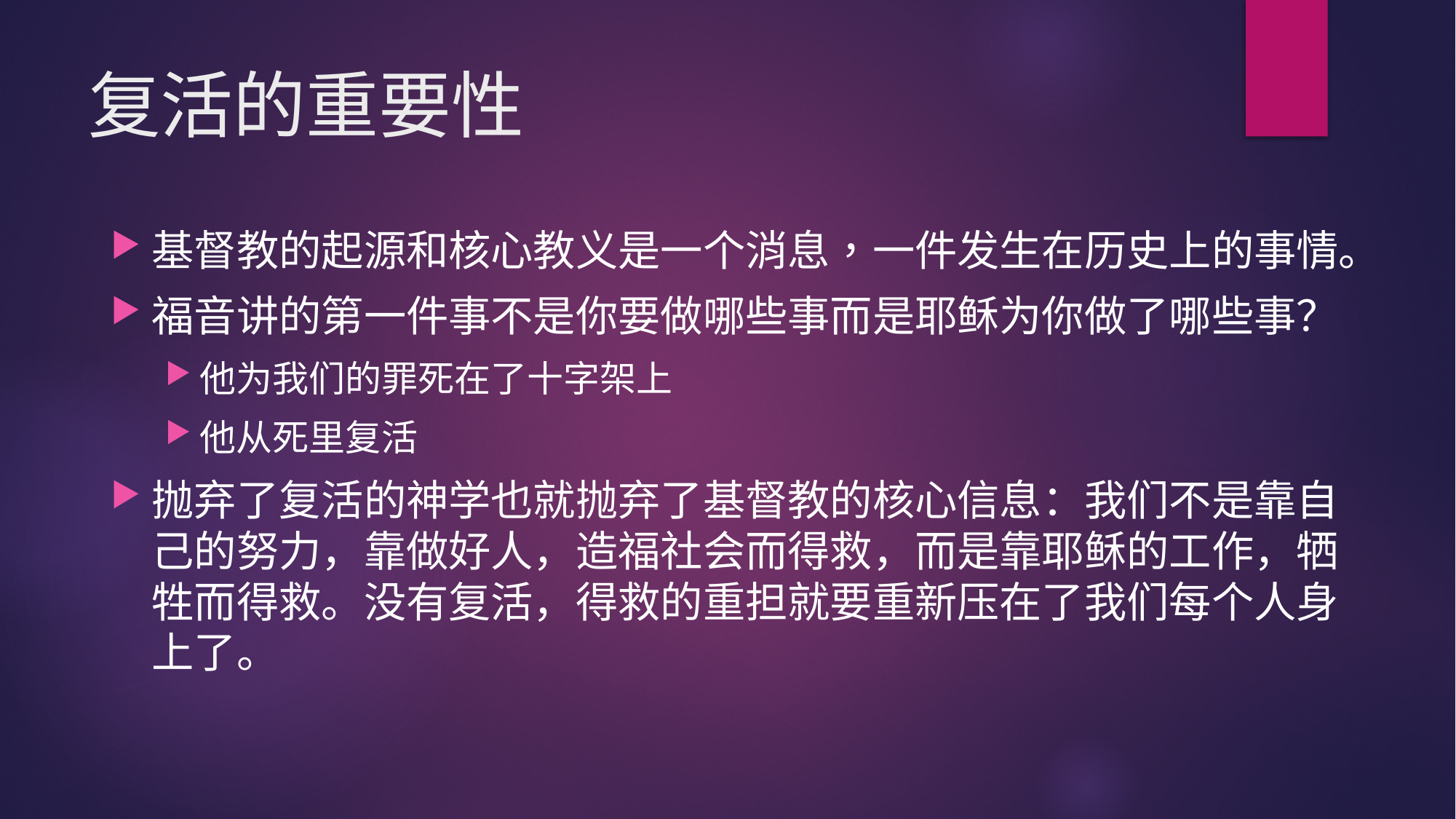

# 复活的重要性
基督教的起源和核心教义是一个消息，一件发生在历史上的事情。
福音讲的第一件事不是你要做哪些事而是耶稣为你做了哪些事？
他为我们的罪死在了十字架上
他从死里复活
抛弃了复活的神学也就抛弃了基督教的核心信息：我们不是靠自己的努力，靠做好人，造福社会而得救，而是靠耶稣的工作，牺牲而得救。没有复活，得救的重担就要重新压在了我们每个人身上了。